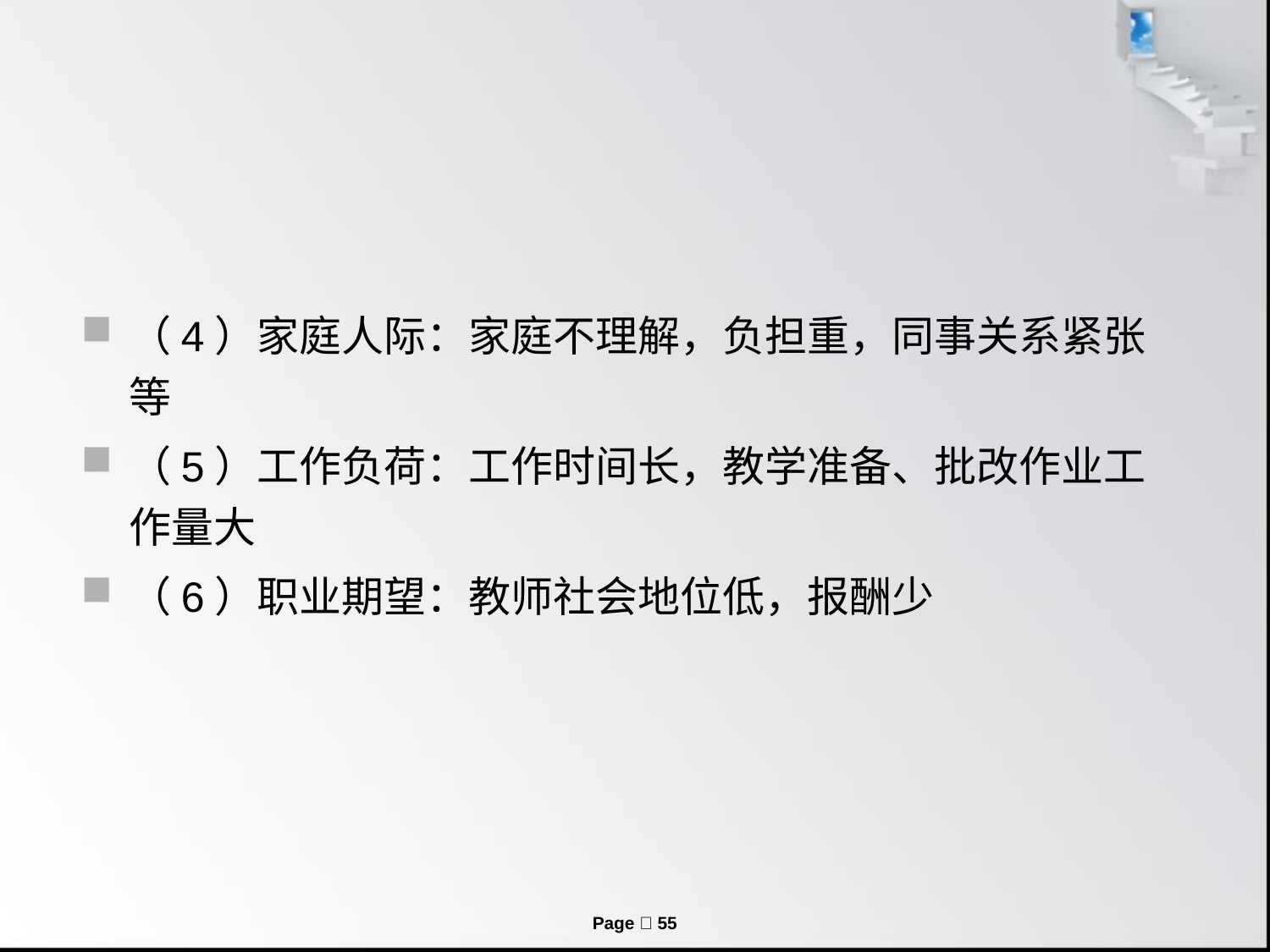

（4）家庭人际：家庭不理解，负担重，同事关系紧张等
（5）工作负荷：工作时间长，教学准备、批改作业工作量大
（6）职业期望：教师社会地位低，报酬少